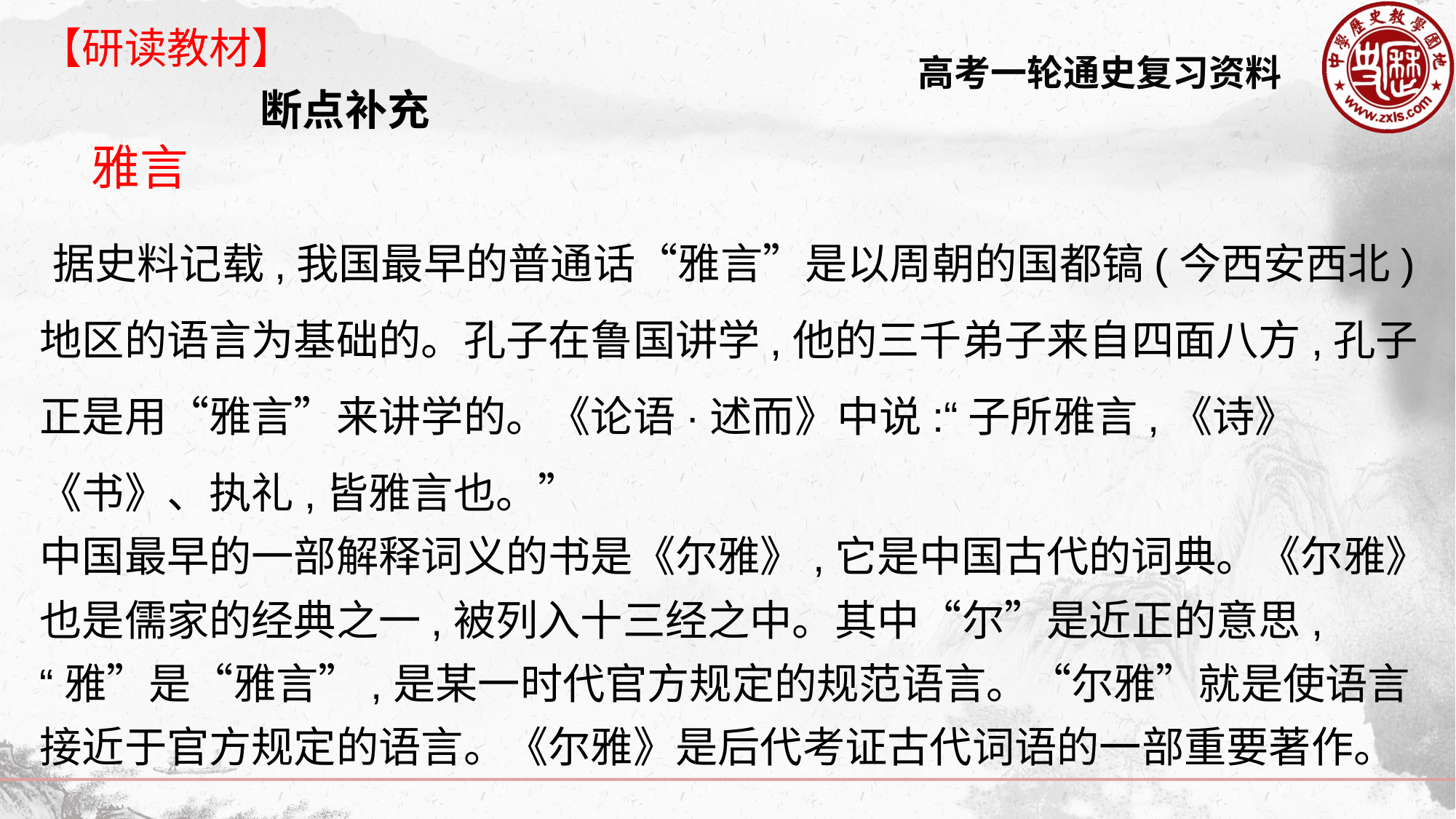

【研读教材】
断点补充
雅言
 据史料记载,我国最早的普通话“雅言”是以周朝的国都镐(今西安西北)地区的语言为基础的。孔子在鲁国讲学,他的三千弟子来自四面八方,孔子正是用“雅言”来讲学的。《论语·述而》中说:“子所雅言,《诗》《书》、执礼,皆雅言也。”
中国最早的一部解释词义的书是《尔雅》,它是中国古代的词典。《尔雅》也是儒家的经典之一,被列入十三经之中。其中“尔”是近正的意思,“雅”是“雅言”,是某一时代官方规定的规范语言。“尔雅”就是使语言接近于官方规定的语言。《尔雅》是后代考证古代词语的一部重要著作。